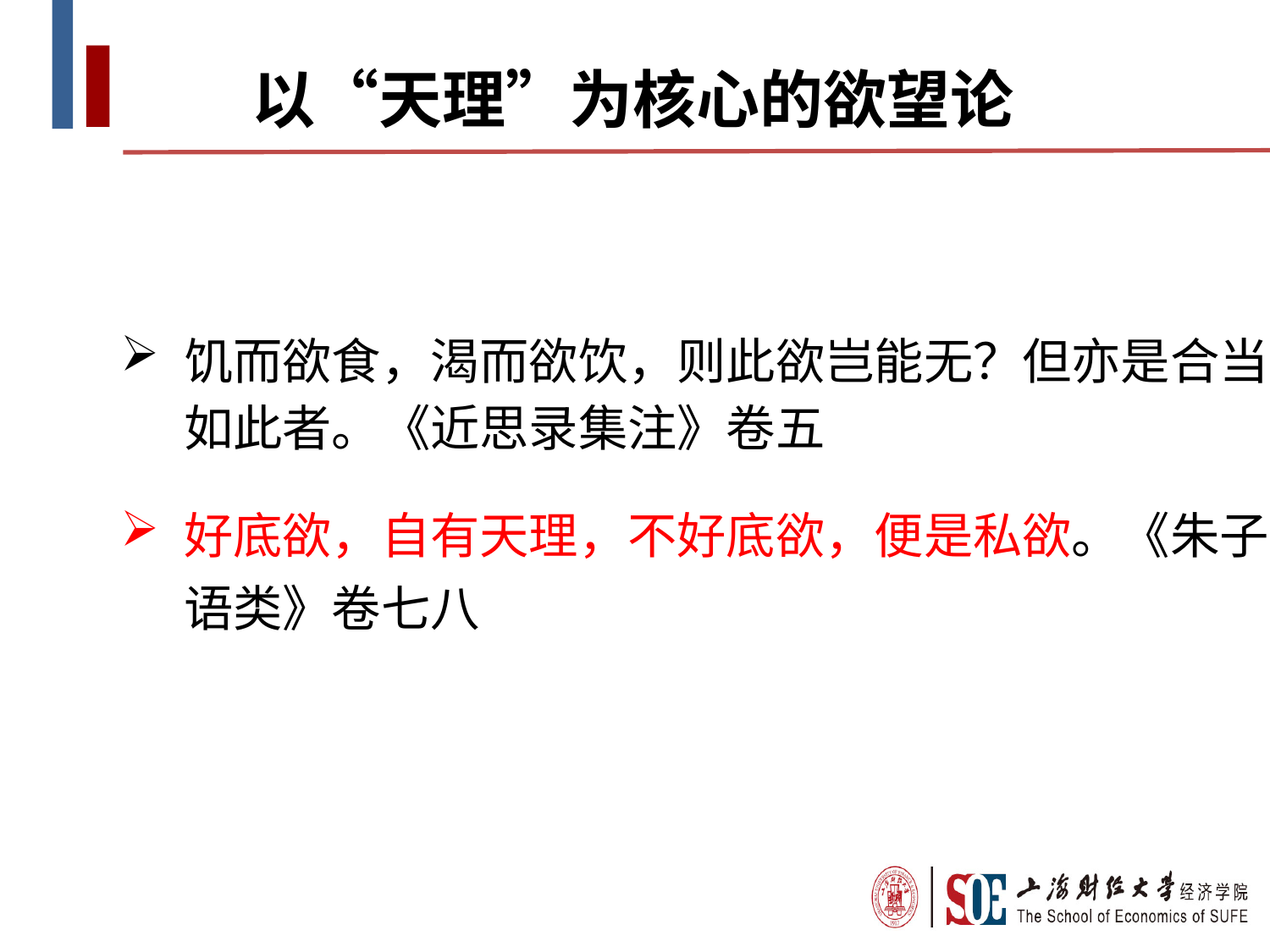

以“天理”为核心的欲望论
饥而欲食，渴而欲饮，则此欲岂能无？但亦是合当如此者。《近思录集注》卷五

好底欲，自有天理，不好底欲，便是私欲。《朱子语类》卷七八